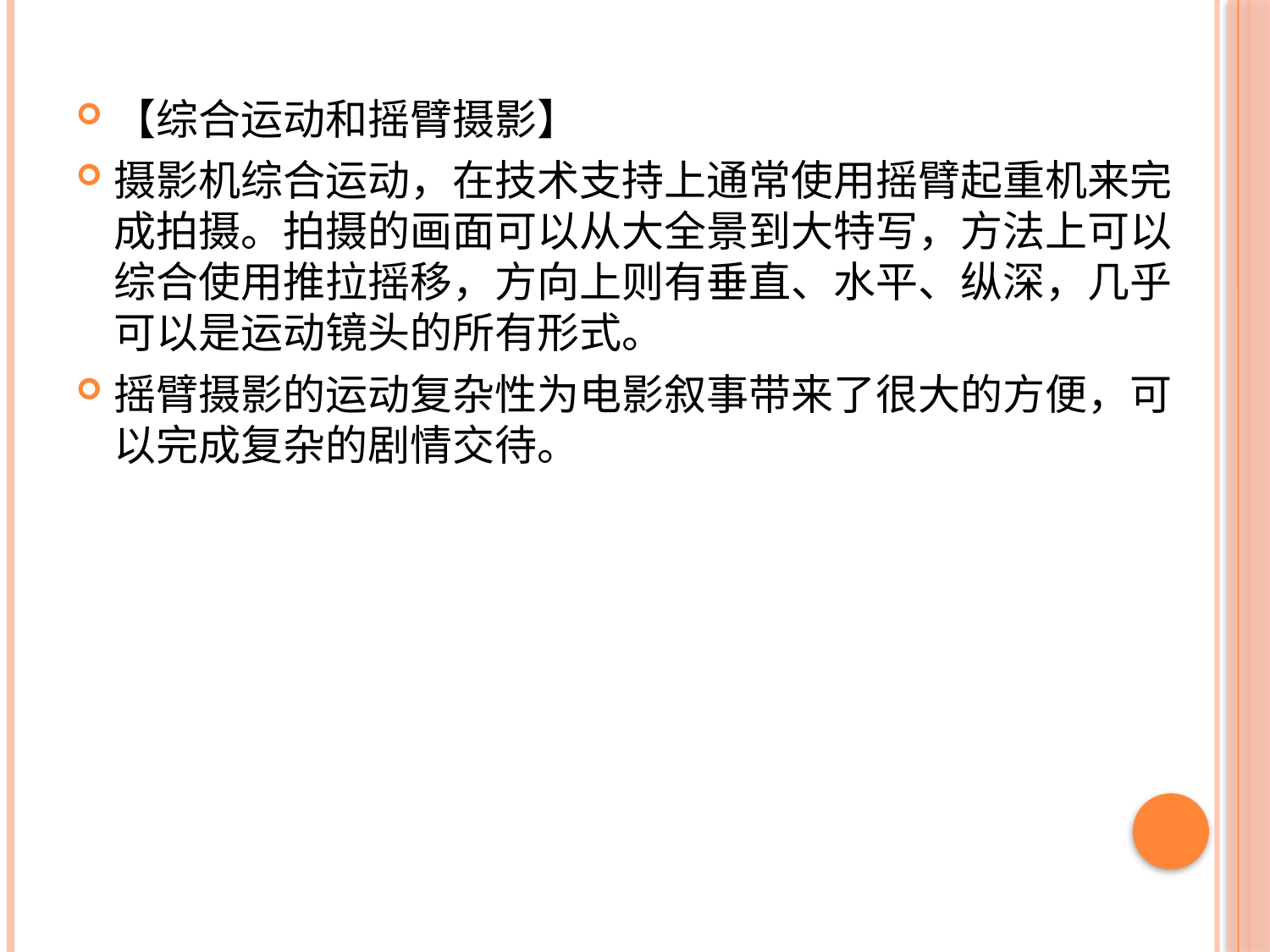

#
【综合运动和摇臂摄影】
摄影机综合运动，在技术支持上通常使用摇臂起重机来完成拍摄。拍摄的画面可以从大全景到大特写，方法上可以综合使用推拉摇移，方向上则有垂直、水平、纵深，几乎可以是运动镜头的所有形式。
摇臂摄影的运动复杂性为电影叙事带来了很大的方便，可以完成复杂的剧情交待。